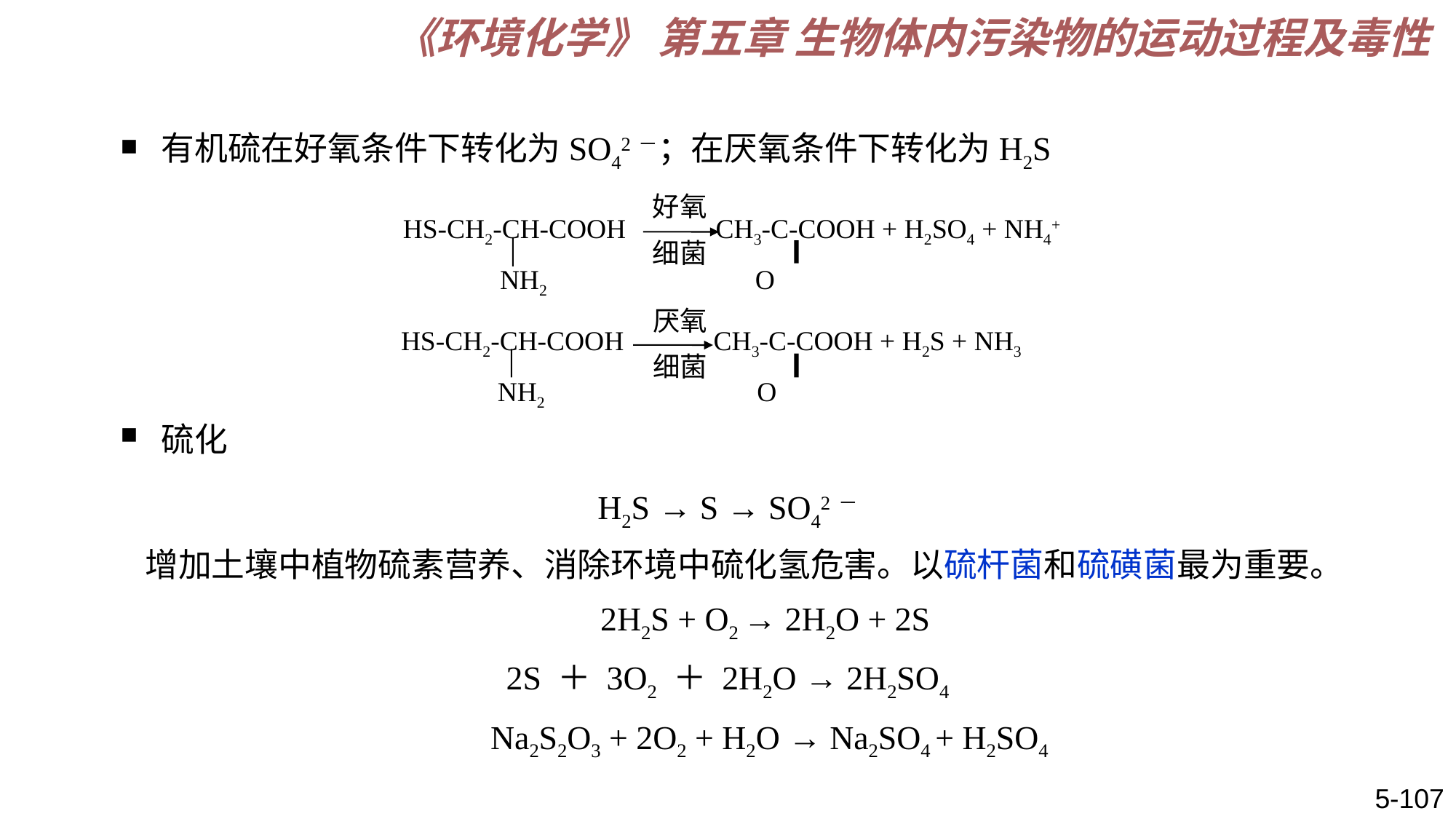

《环境化学》 第五章 生物体内污染物的运动过程及毒性
有机硫在好氧条件下转化为SO42－；在厌氧条件下转化为H2S
好氧
细菌
HS-CH2-CH-COOH             CH3-C-COOH + H2SO4 + NH4+
              NH2                                                    O

厌氧
细菌
HS-CH2-CH-COOH             CH3-C-COOH + H2S + NH3
              NH2                                                     O

硫化
H2S → S → SO42－
增加土壤中植物硫素营养、消除环境中硫化氢危害。以硫杆菌和硫磺菌最为重要。
          2H2S + O2 → 2H2O + 2S
2S ＋ 3O2 ＋ 2H2O → 2H2SO4
          Na2S2O3 + 2O2 + H2O → Na2SO4 + H2SO4

5-107